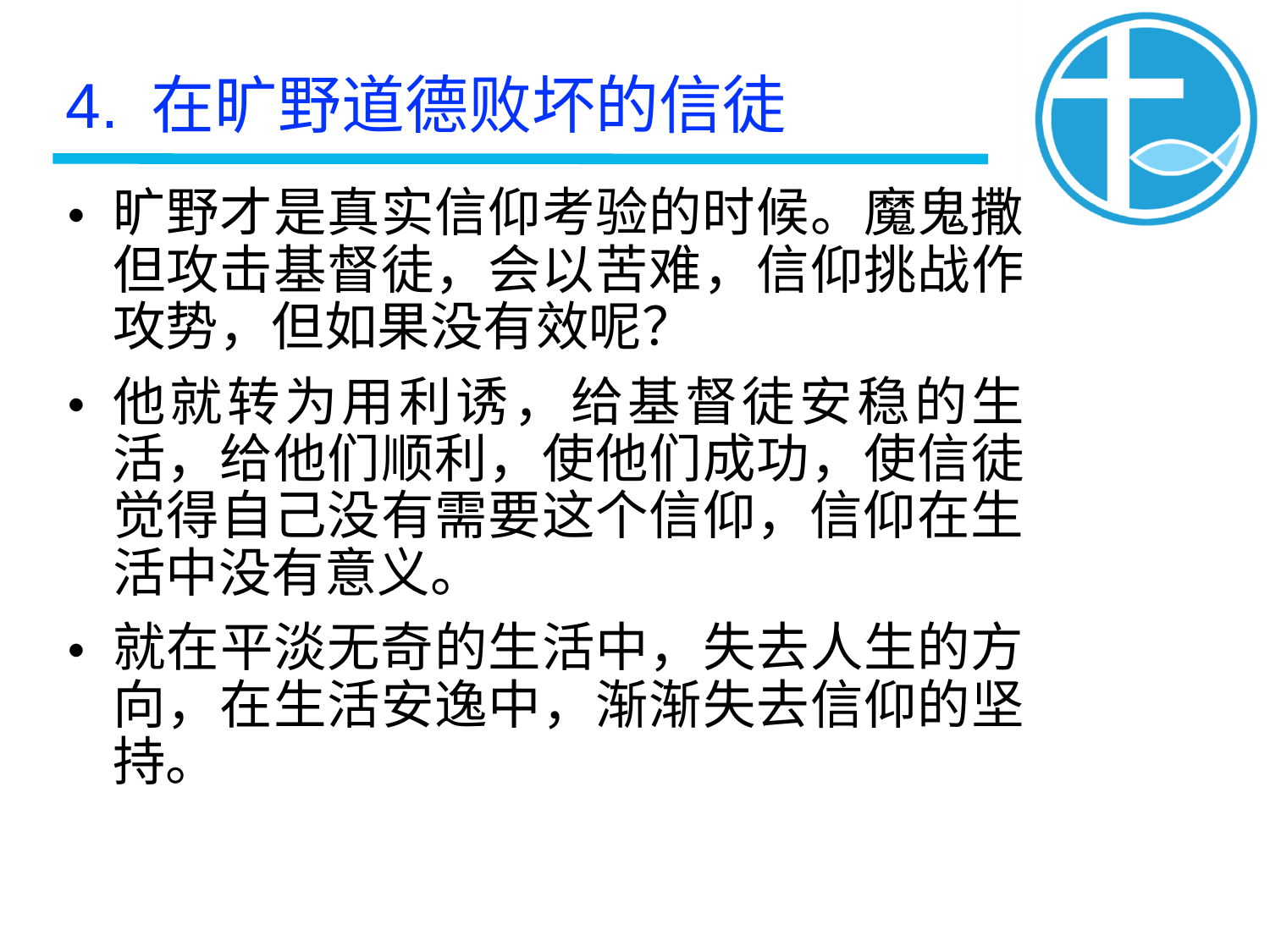

4. 在旷野道德败坏的信徒
旷野才是真实信仰考验的时候。魔鬼撒但攻击基督徒，会以苦难，信仰挑战作攻势，但如果没有效呢？
他就转为用利诱，给基督徒安稳的生活，给他们顺利，使他们成功，使信徒觉得自己没有需要这个信仰，信仰在生活中没有意义。
就在平淡无奇的生活中，失去人生的方向，在生活安逸中，渐渐失去信仰的坚持。